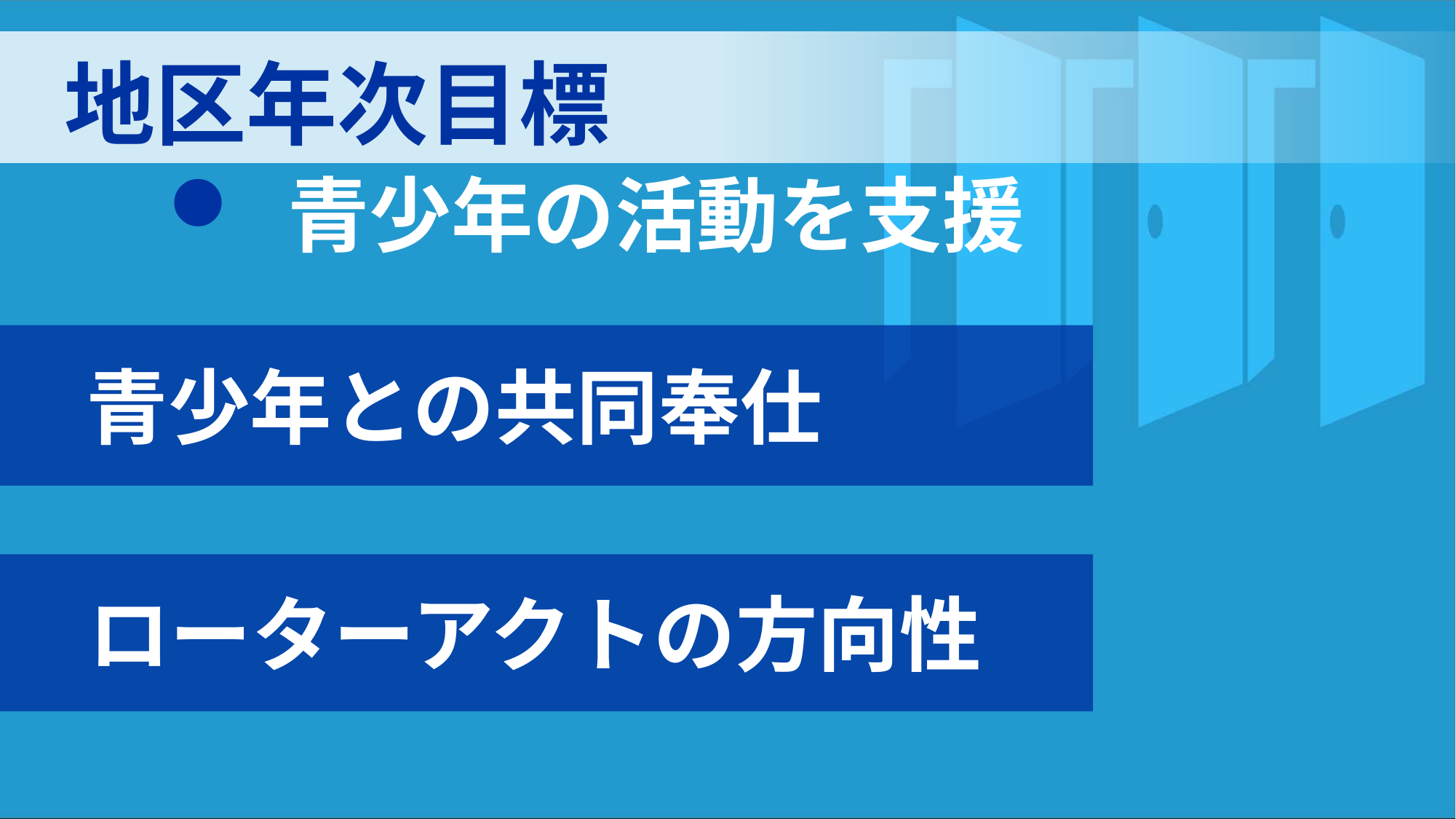

地区年次目標
 青少年の活動を支援

青少年との共同奉仕

ローターアクトの方向性